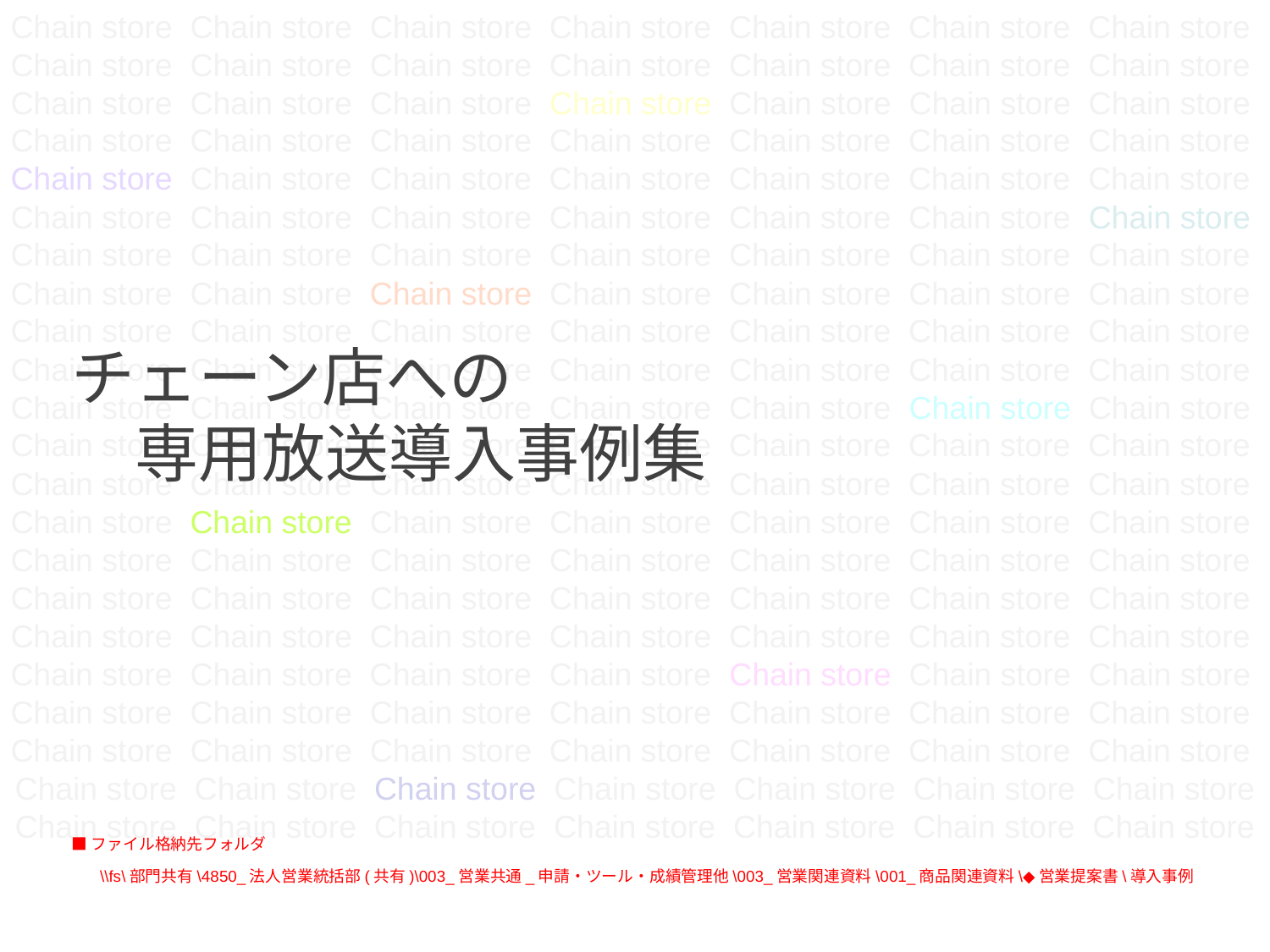

Chain store  Chain store  Chain store  Chain store  Chain store  Chain store  Chain store  Chain store  Chain store  Chain store  Chain store  Chain store  Chain store  Chain store  Chain store  Chain store  Chain store  Chain store  Chain store  Chain store  Chain store  Chain store  Chain store  Chain store  Chain store  Chain store  Chain store  Chain store  Chain store  Chain store  Chain store  Chain store  Chain store  Chain store  Chain store  Chain store  Chain store  Chain store  Chain store  Chain store  Chain store  Chain store  Chain store  Chain store  Chain store  Chain store  Chain store  Chain store  Chain store  Chain store  Chain store  Chain store  Chain store  Chain store  Chain store  Chain store  Chain store  Chain store  Chain store  Chain store  Chain store  Chain store  Chain store  Chain store  Chain store  Chain store  Chain store  Chain store  Chain store  Chain store  Chain store  Chain store  Chain store  Chain store  Chain store  Chain store  Chain store  Chain store  Chain store  Chain store  Chain store  Chain store  Chain store  Chain store  Chain store  Chain store  Chain store  Chain store  Chain store  Chain store  Chain store  Chain store  Chain store  Chain store  Chain store  Chain store  Chain store  Chain store  Chain store  Chain store  Chain store  Chain store  Chain store  Chain store  Chain store  Chain store  Chain store  Chain store  Chain store  Chain store  Chain store  Chain store  Chain store  Chain store  Chain store  Chain store  Chain store  Chain store  Chain store  Chain store  Chain store  Chain store  Chain store  Chain store  Chain store  Chain store  Chain store  Chain store  Chain store  Chain store  Chain store  Chain store  Chain store  Chain store  Chain store  Chain store  Chain store  Chain store  Chain store  Chain store  Chain store  Chain store  Chain store  Chain store  Chain store  Chain store  Chain store Chain store  Chain store  Chain store  Chain store  Chain store  Chain store  Chain store
チェーン店への
　専用放送導入事例
チェーン店への
　専用放送導入事例集
2017/10
株式会社ＵＳＥＮ
法人営業統括部
■ファイル格納先フォルダ
\\fs\部門共有\4850_法人営業統括部(共有)\003_営業共通_申請・ツール・成績管理他\003_営業関連資料\001_商品関連資料\◆営業提案書\導入事例